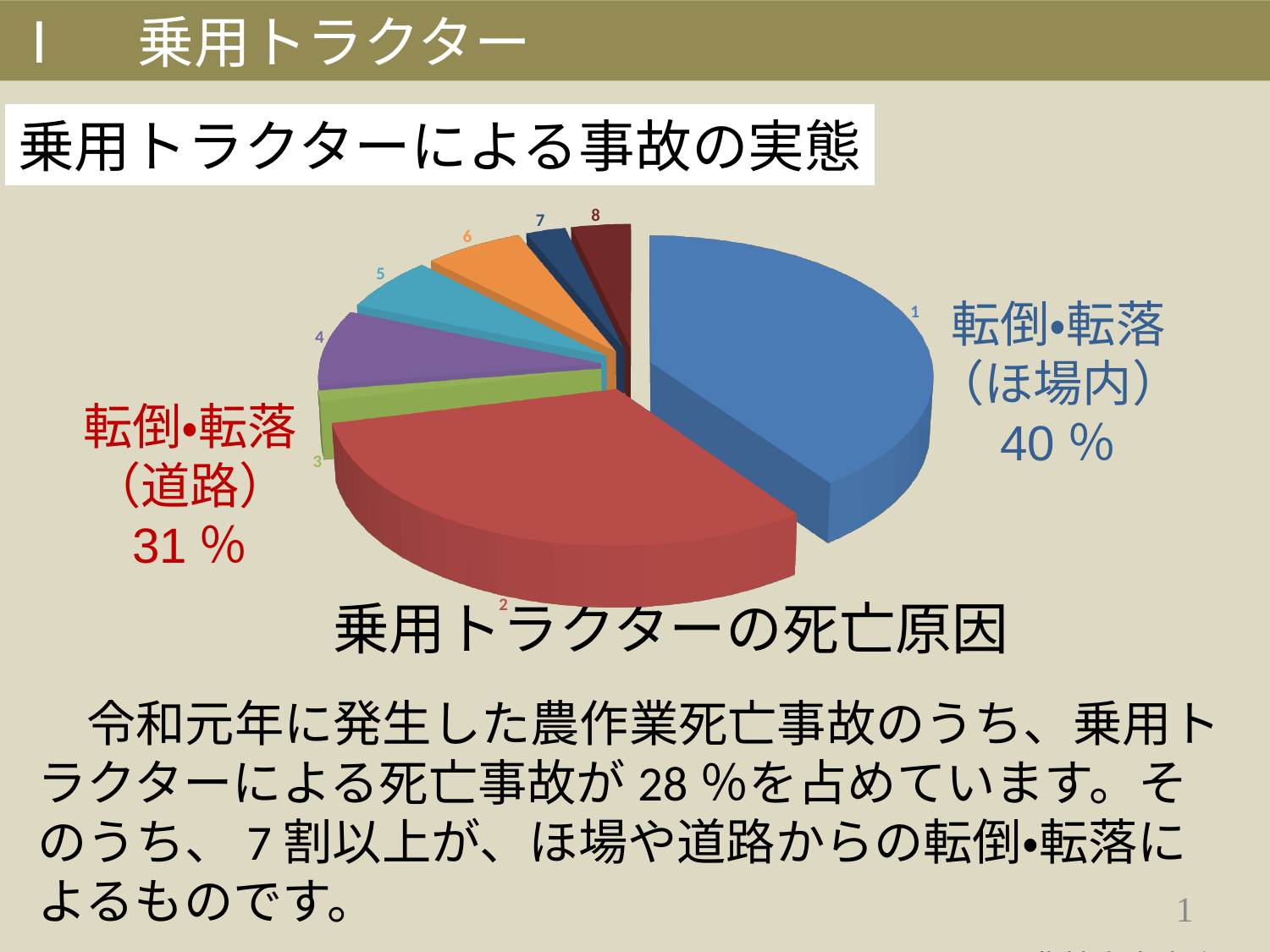

Ⅰ　乗用トラクター
乗用トラクターによる事故の実態

[unsupported chart]

転倒・転落
（ほ場内）
40％
転倒・転落
（道路）
31％
乗用トラクターの死亡原因
　令和元年に発生した農作業死亡事故のうち、乗用トラクターによる死亡事故が28％を占めています。そのうち、7割以上が、ほ場や道路からの転倒・転落によるものです。
　　　　　　　　　　　　　　　　　              農林水産省資料
1